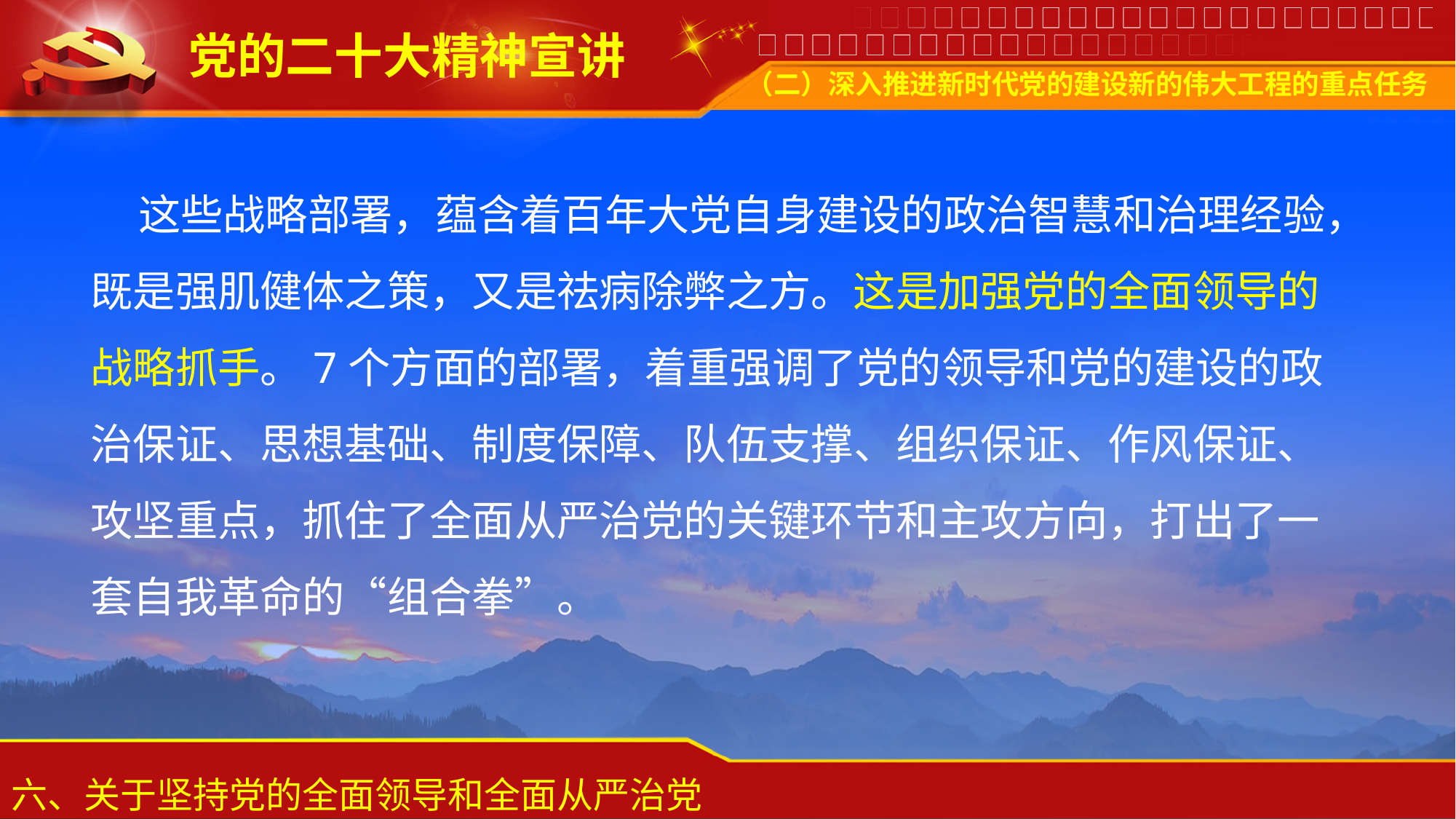

党的二十大精神宣讲
（二）深入推进新时代党的建设新的伟大工程的重点任务
    这些战略部署，蕴含着百年大党自身建设的政治智慧和治理经验，既是强肌健体之策，又是祛病除弊之方。这是加强党的全面领导的战略抓手。7个方面的部署，着重强调了党的领导和党的建设的政治保证、思想基础、制度保障、队伍支撑、组织保证、作风保证、攻坚重点，抓住了全面从严治党的关键环节和主攻方向，打出了一套自我革命的“组合拳”。
六、关于坚持党的全面领导和全面从严治党